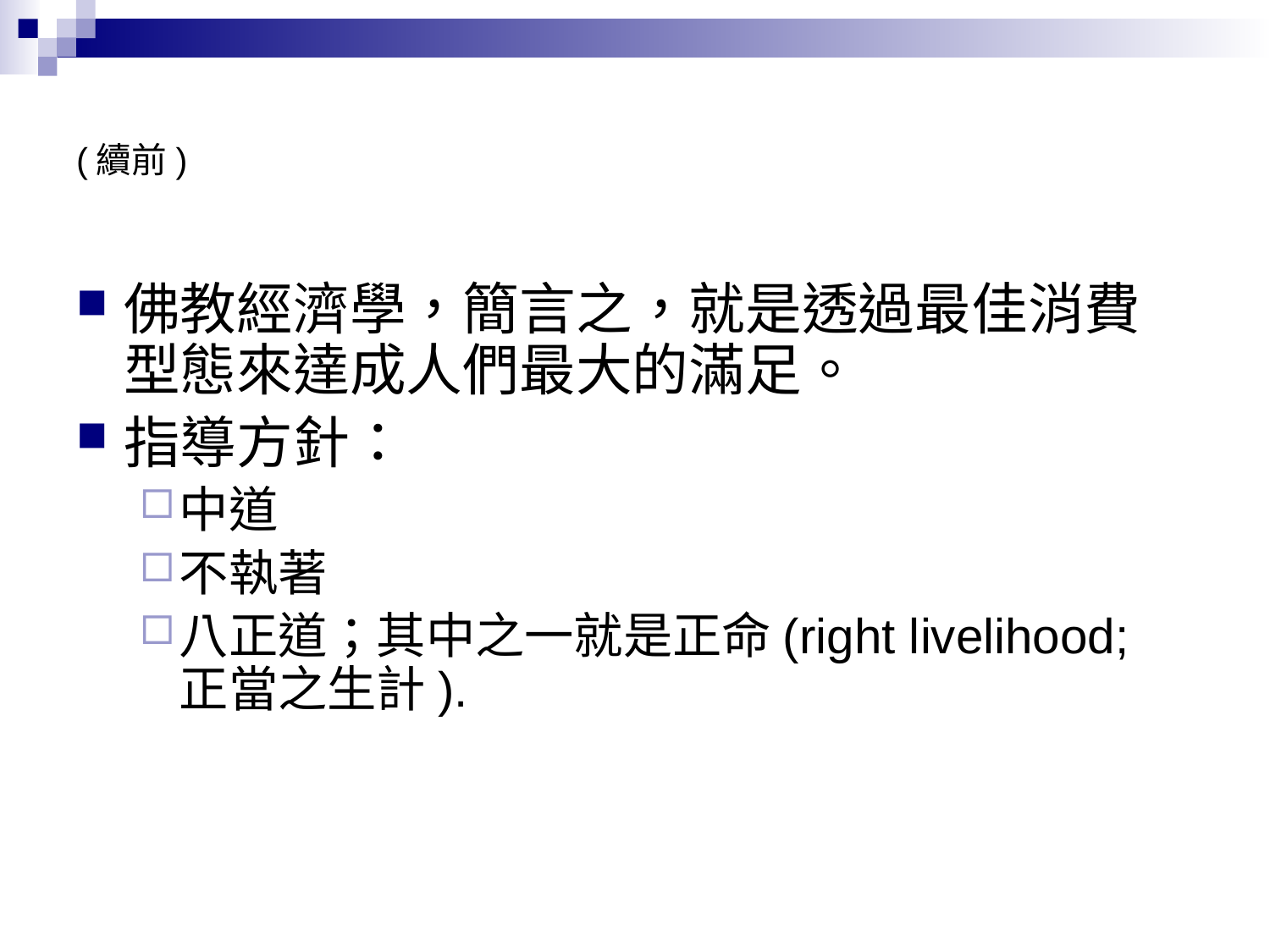

# (續前)
佛教經濟學，簡言之，就是透過最佳消費型態來達成人們最大的滿足。
指導方針：
中道
不執著
八正道；其中之一就是正命(right livelihood; 正當之生計).